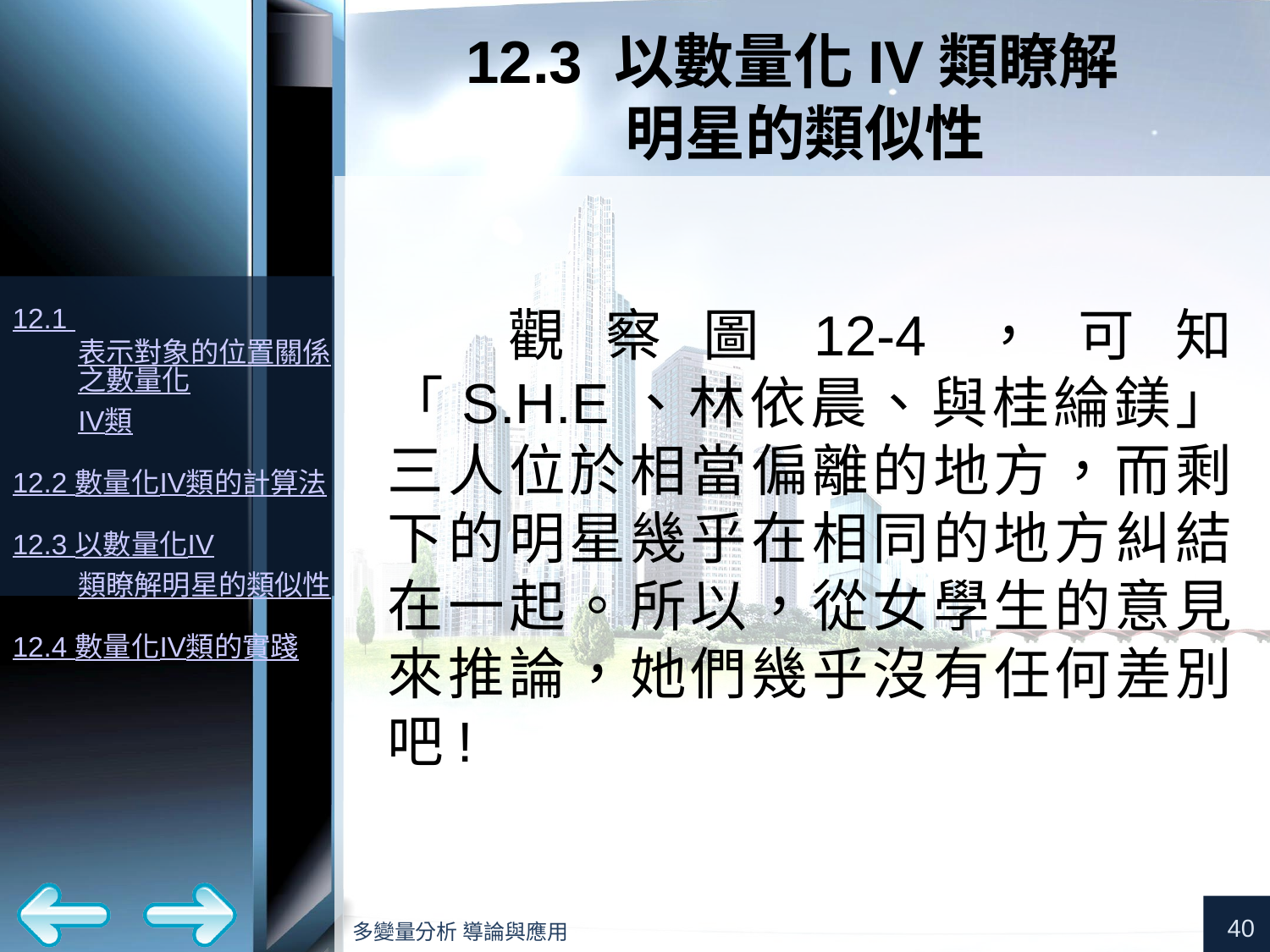

# 12.3 以數量化IV類瞭解 明星的類似性
觀察圖12-4，可知「S.H.E、林依晨、與桂綸鎂」三人位於相當偏離的地方，而剩下的明星幾乎在相同的地方糾結在一起。所以，從女學生的意見來推論，她們幾乎沒有任何差別吧!
40
多變量分析 導論與應用